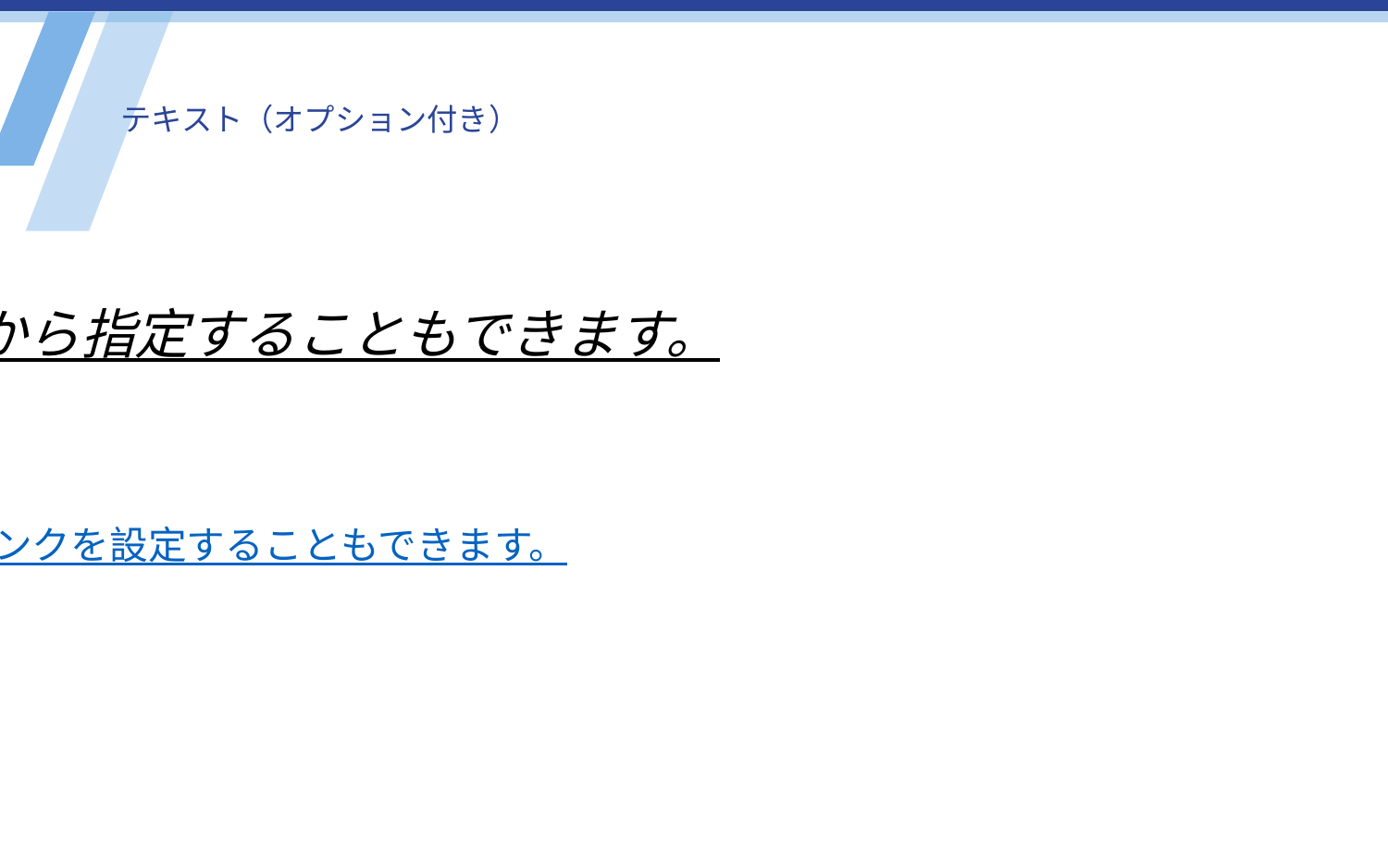

# テキスト（オプション付き）
スタイルを後から指定することもできます。
ハイパーリンクを設定することもできます。